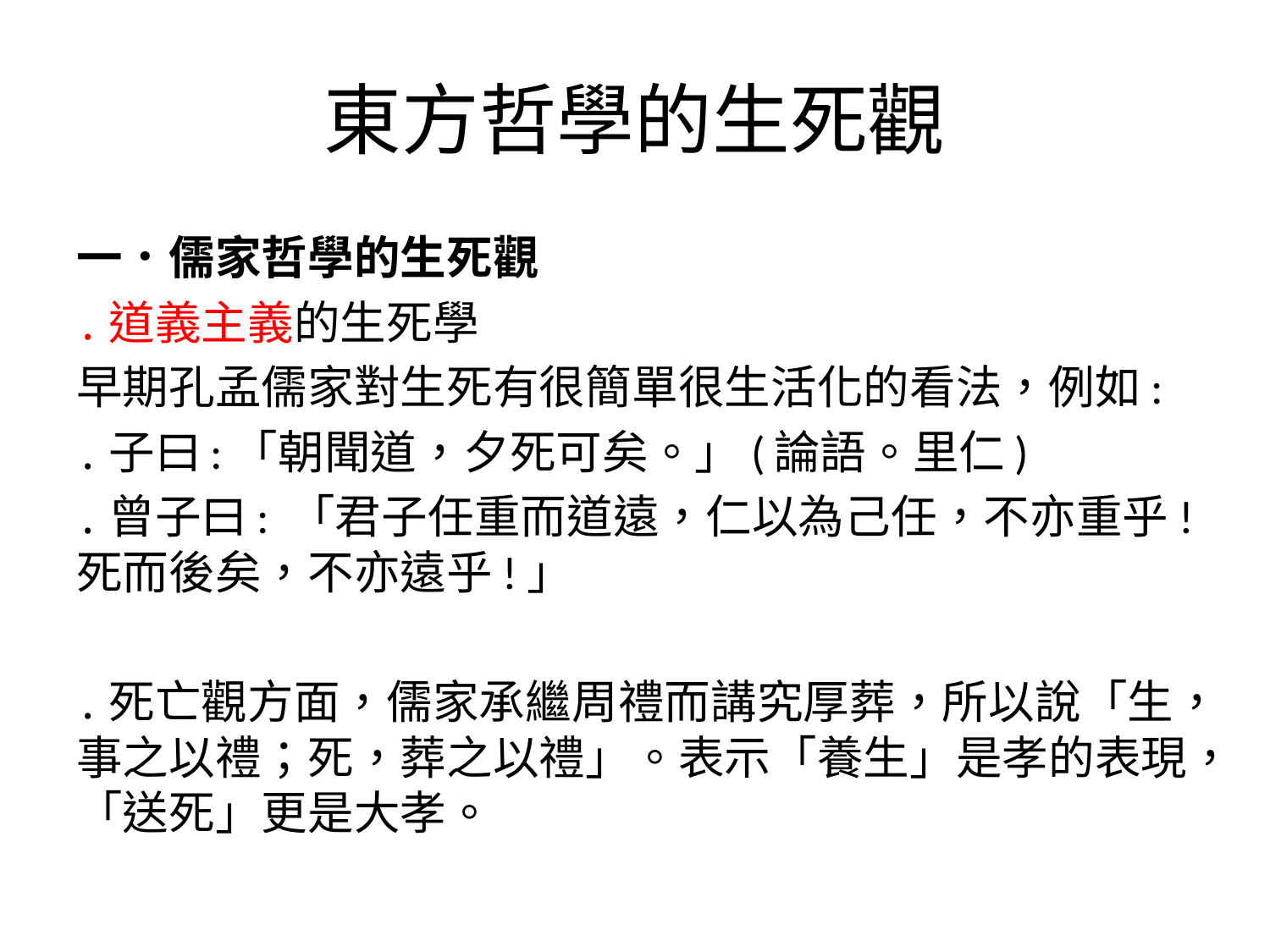

# 東方哲學的生死觀
一．儒家哲學的生死觀
․道義主義的生死學
早期孔孟儒家對生死有很簡單很生活化的看法，例如:
․子曰:「朝聞道，夕死可矣。」(論語。里仁)
․曾子曰: 「君子任重而道遠，仁以為己任，不亦重乎!死而後矣，不亦遠乎!」

․死亡觀方面，儒家承繼周禮而講究厚葬，所以說「生，事之以禮；死，葬之以禮」。表示「養生」是孝的表現，「送死」更是大孝。